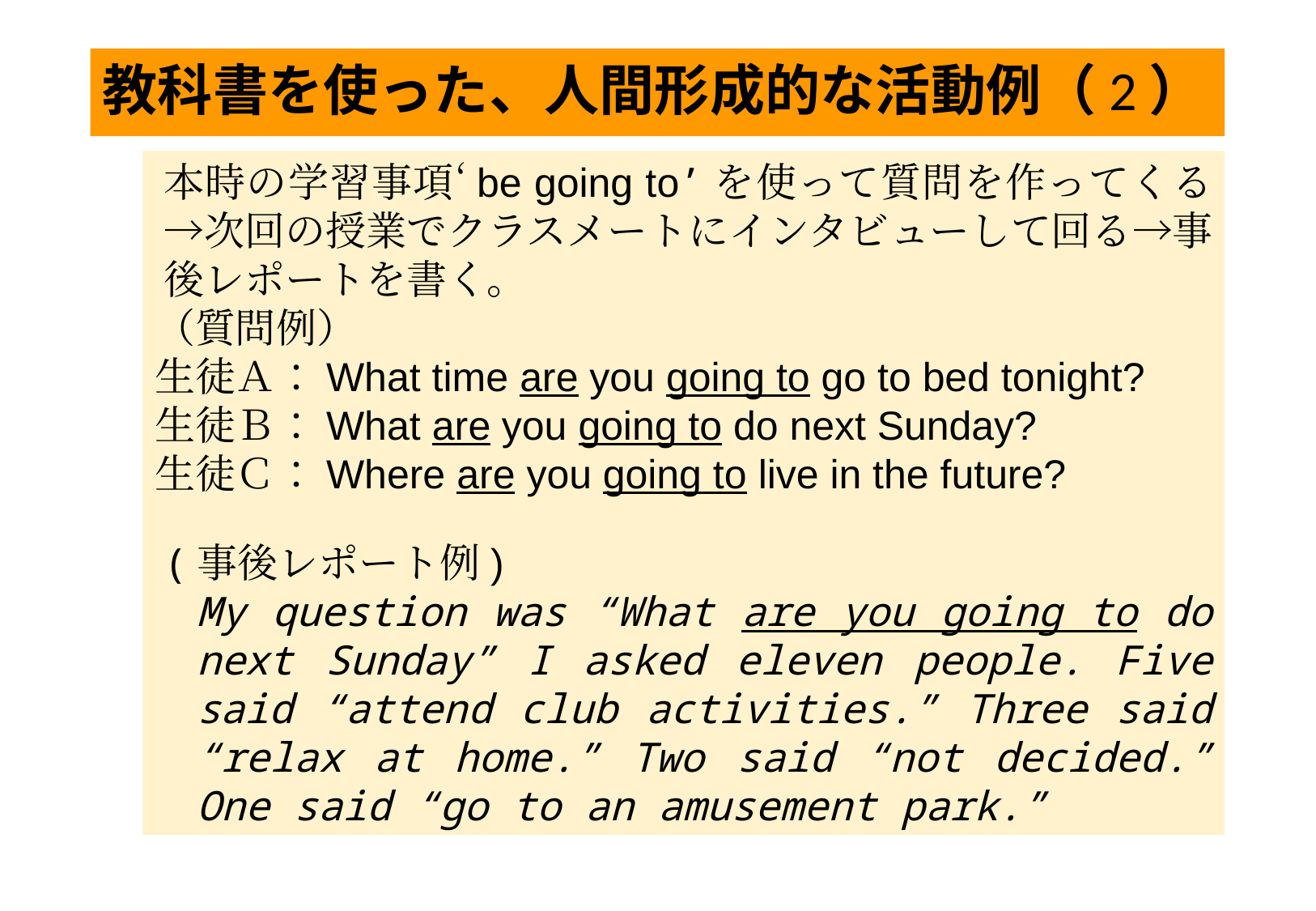

# 教科書を使った、人間形成的な活動例（2）
本時の学習事項‘be going to’を使って質問を作ってくる→次回の授業でクラスメートにインタビューして回る→事後レポートを書く。
（質問例）
生徒Ａ：What time are you going to go to bed tonight?
生徒Ｂ：What are you going to do next Sunday?
生徒Ｃ：Where are you going to live in the future?

(事後レポート例)
My question was “What are you going to do next Sunday” I asked eleven people. Five said “attend club activities.” Three said “relax at home.” Two said “not decided.” One said “go to an amusement park.”